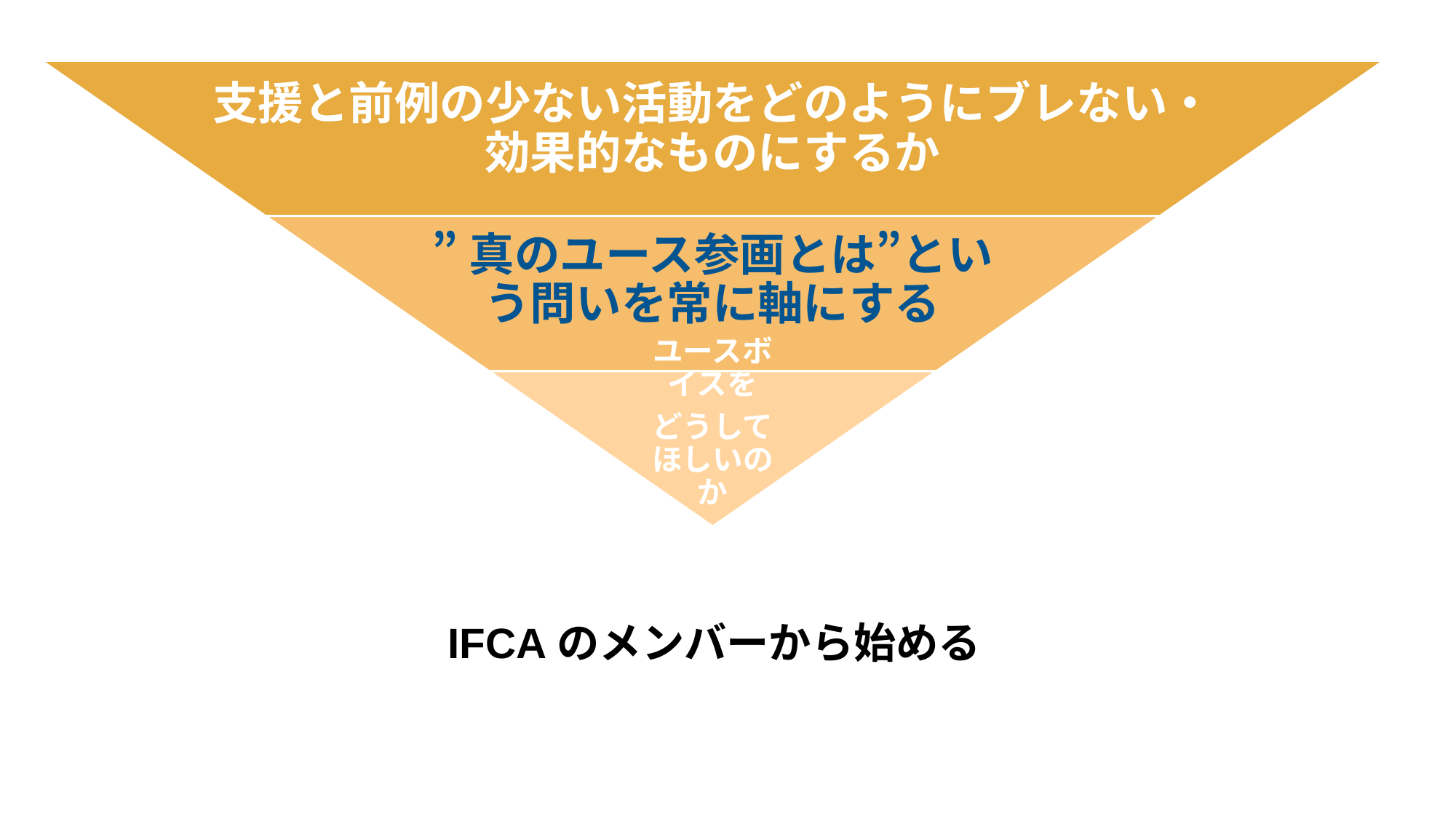

支援と前例の少ない活動をどのようにブレない・効果的なものにするか
”真のユース参画とは”という問いを常に軸にする
ユースボイスを
どうしてほしいのか
IFCAのメンバーから始める